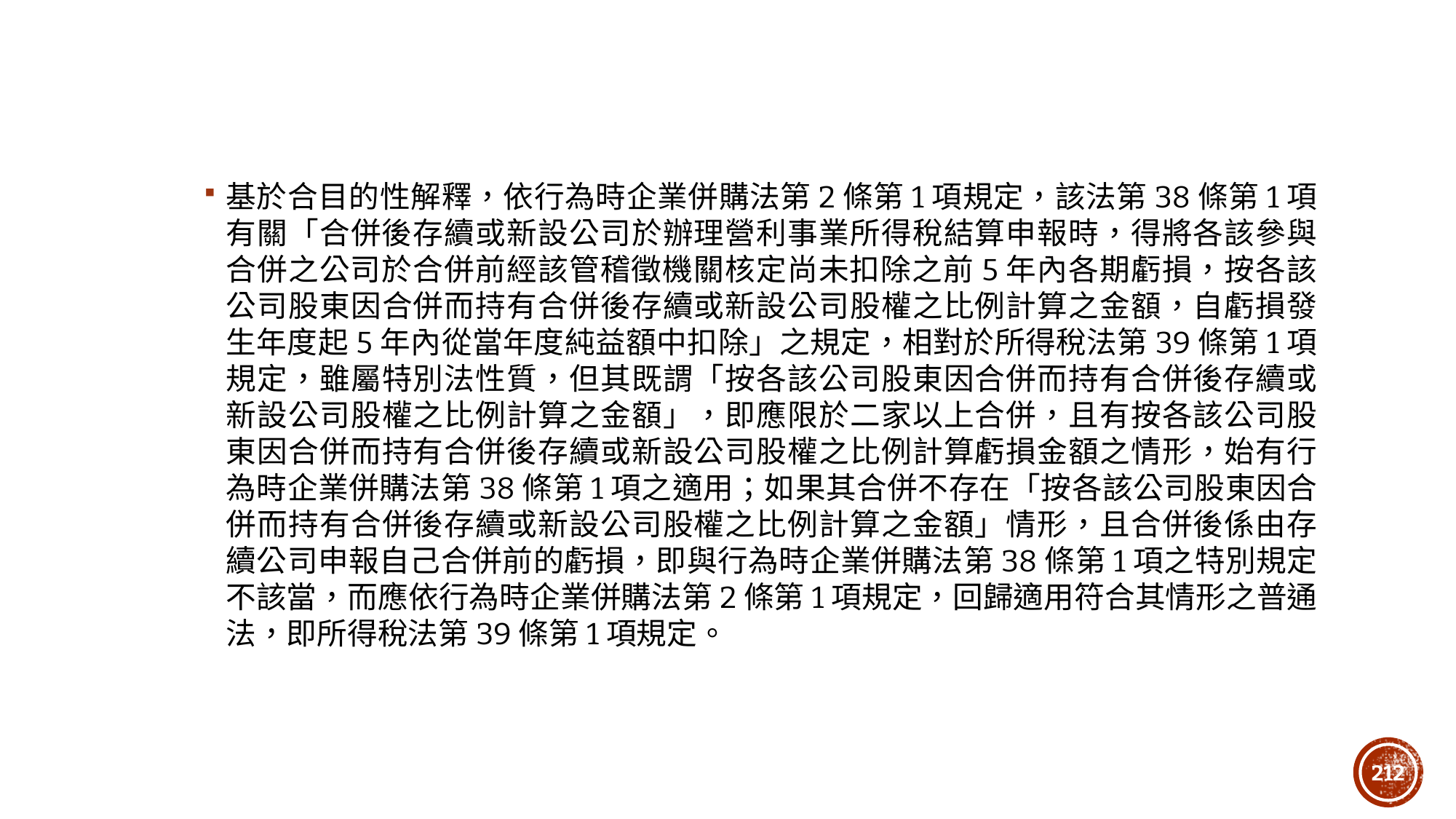

#
基於合目的性解釋，依行為時企業併購法第2條第1項規定，該法第38條第1項有關「合併後存續或新設公司於辦理營利事業所得稅結算申報時，得將各該參與合併之公司於合併前經該管稽徵機關核定尚未扣除之前5年內各期虧損，按各該公司股東因合併而持有合併後存續或新設公司股權之比例計算之金額，自虧損發生年度起5年內從當年度純益額中扣除」之規定，相對於所得稅法第39條第1項規定，雖屬特別法性質，但其既謂「按各該公司股東因合併而持有合併後存續或新設公司股權之比例計算之金額」，即應限於二家以上合併，且有按各該公司股東因合併而持有合併後存續或新設公司股權之比例計算虧損金額之情形，始有行為時企業併購法第38條第1項之適用；如果其合併不存在「按各該公司股東因合併而持有合併後存續或新設公司股權之比例計算之金額」情形，且合併後係由存續公司申報自己合併前的虧損，即與行為時企業併購法第38條第1項之特別規定不該當，而應依行為時企業併購法第2條第1項規定，回歸適用符合其情形之普通法，即所得稅法第39條第1項規定。
212